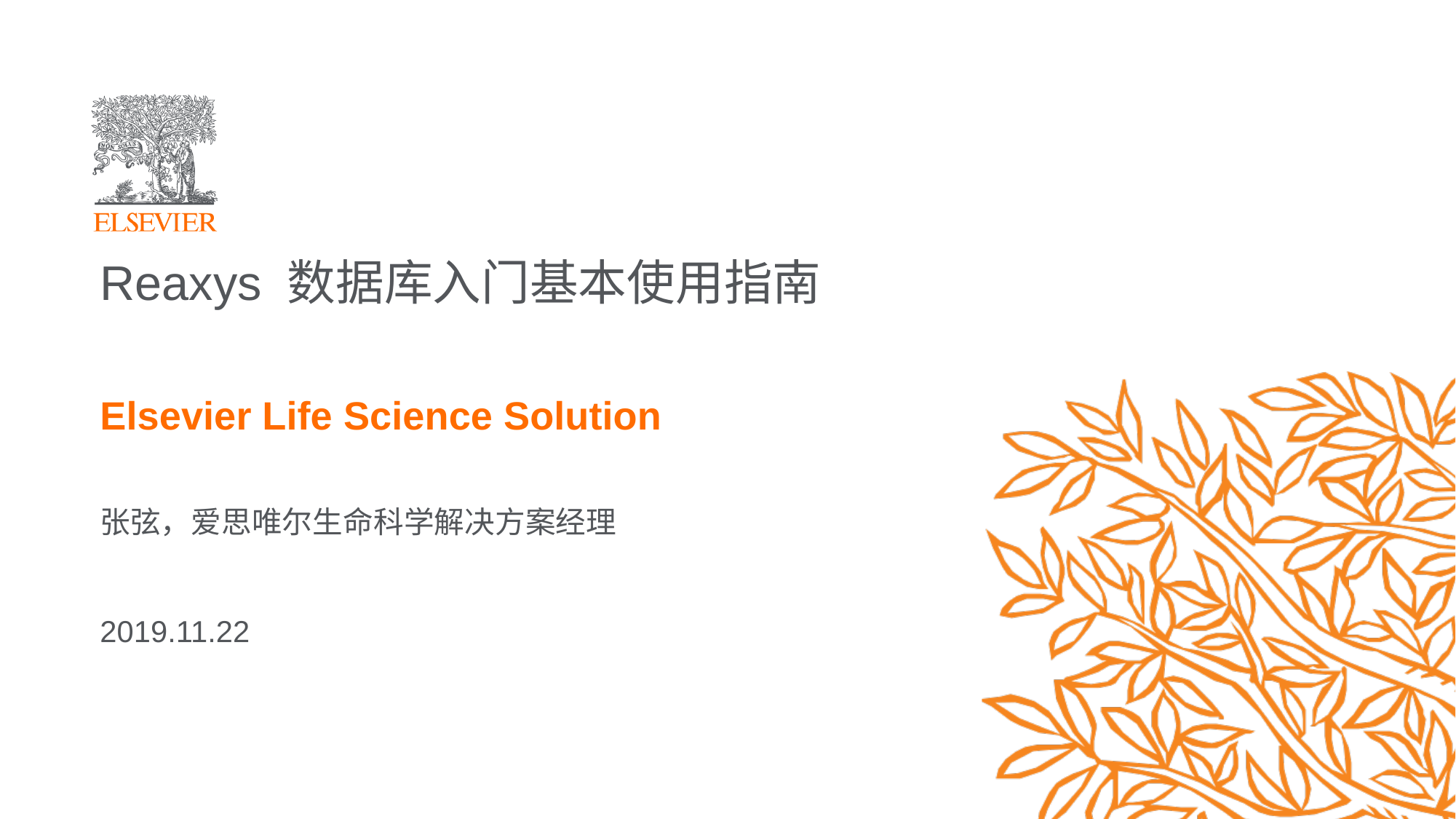

# Reaxys 数据库入门基本使用指南 Elsevier Life Science Solution 张弦，爱思唯尔生命科学解决方案经理 2019.11.22